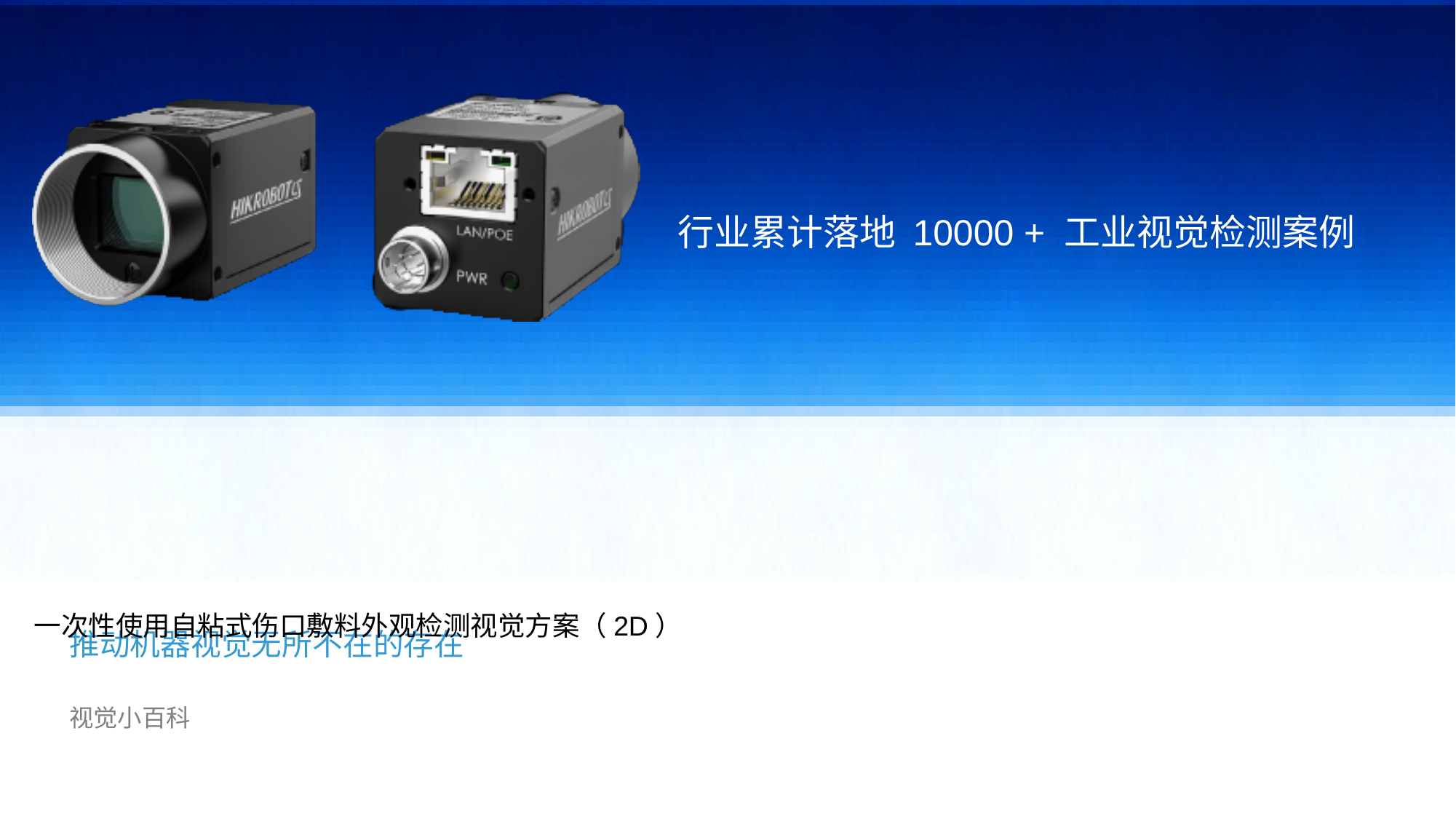

一次性使用自粘式伤口敷料外观检测视觉方案（2D）
推动机器视觉无所不在的存在
视觉小百科